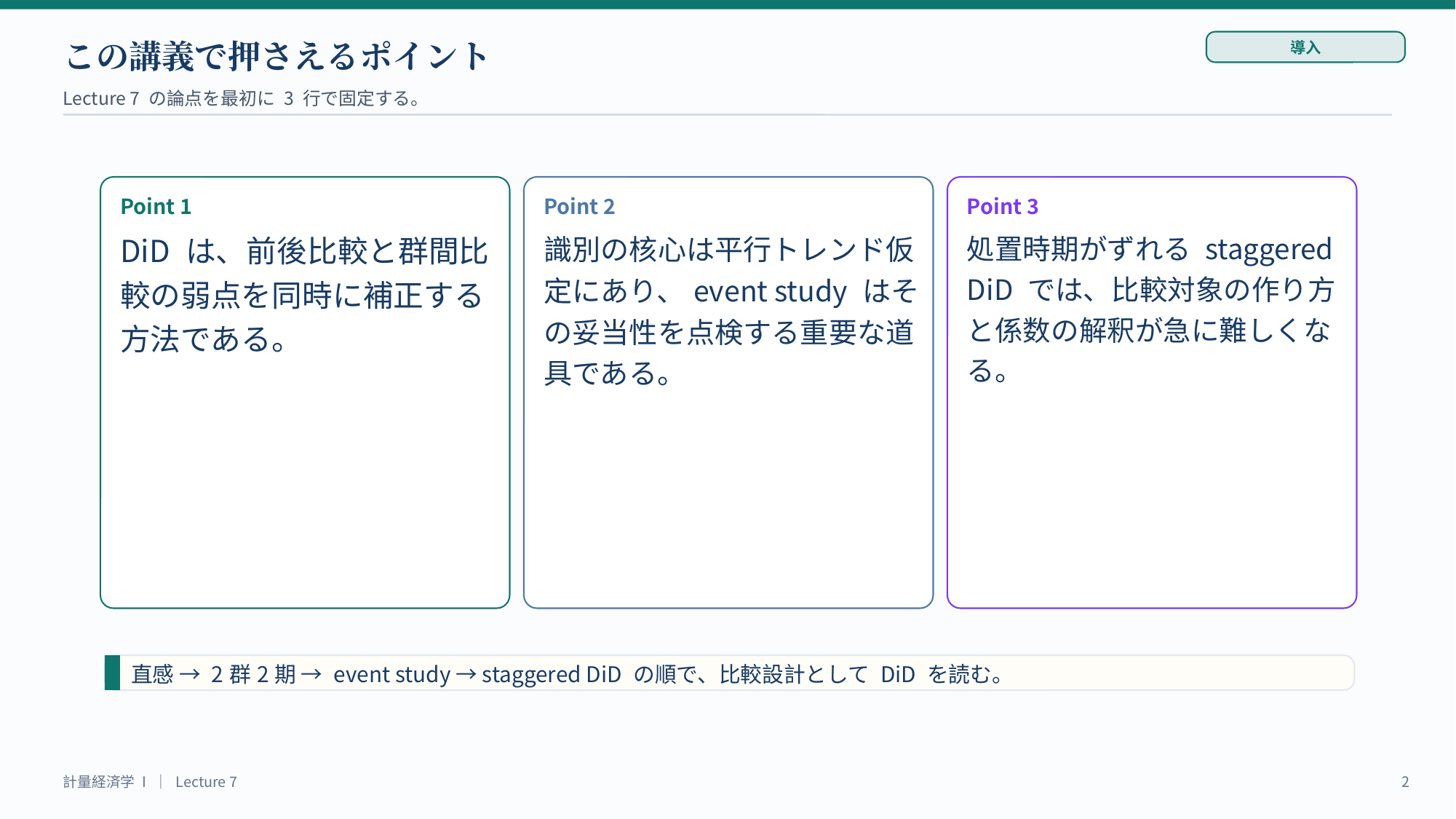

この講義で押さえるポイント

導入
Lecture 7 の論点を最初に 3 行で固定する。

Point 1
Point 2
Point 3
DiD は、前後比較と群間比較の弱点を同時に補正する方法である。
識別の核心は平行トレンド仮定にあり、event study はその妥当性を点検する重要な道具である。
処置時期がずれる staggered DiD では、比較対象の作り方と係数の解釈が急に難しくなる。

直感 → 2群2期 → event study → staggered DiD の順で、比較設計として DiD を読む。
計量経済学 I ｜ Lecture 7
2